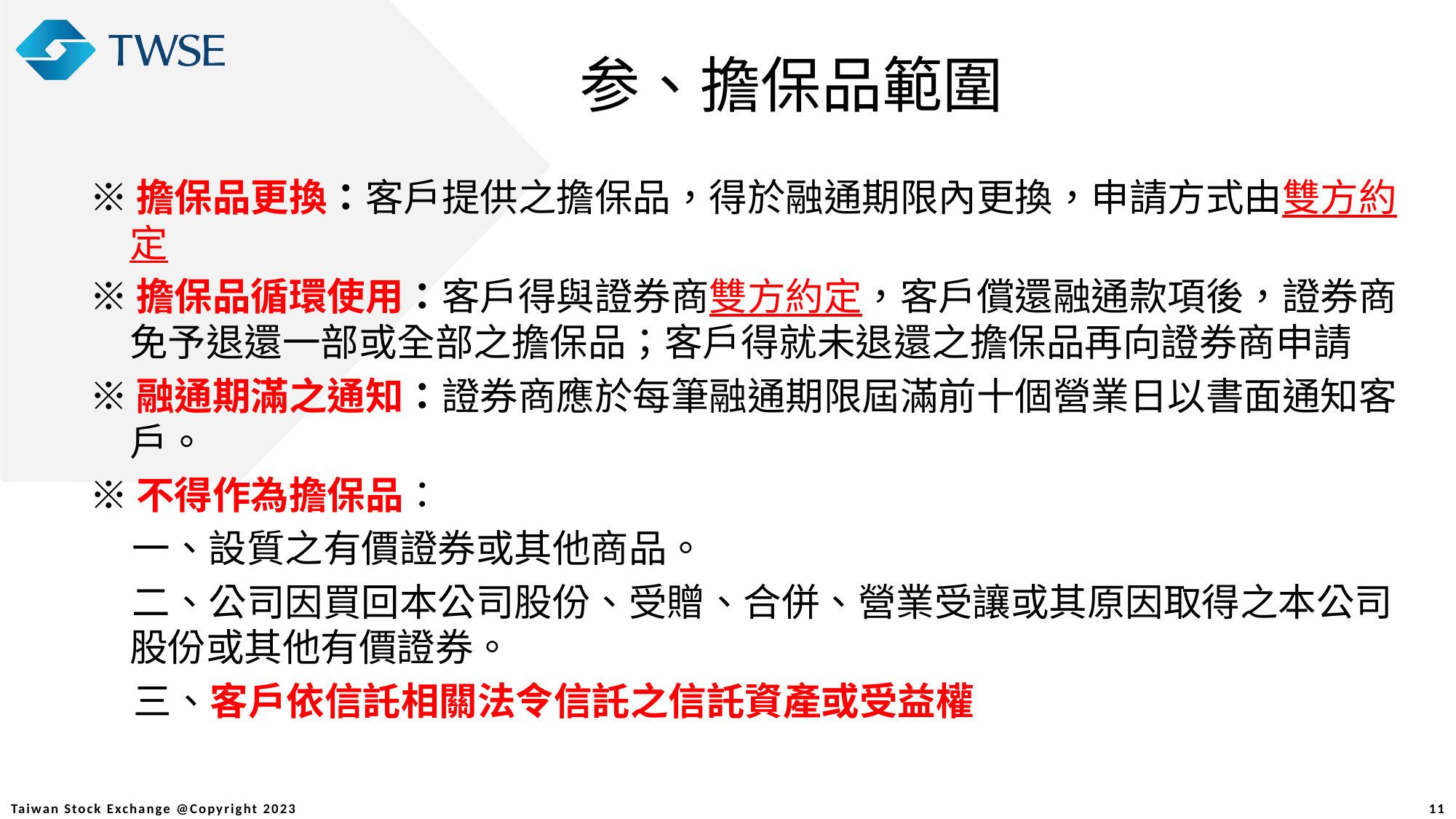

参、擔保品範圍
※擔保品更換：客戶提供之擔保品，得於融通期限內更換，申請方式由雙方約定
※擔保品循環使用：客戶得與證券商雙方約定，客戶償還融通款項後，證券商免予退還一部或全部之擔保品；客戶得就未退還之擔保品再向證券商申請
※融通期滿之通知：證券商應於每筆融通期限屆滿前十個營業日以書面通知客戶。
※不得作為擔保品：
    一、設質之有價證券或其他商品。
    二、公司因買回本公司股份、受贈、合併、營業受讓或其原因取得之本公司股份或其他有價證券。
三、客戶依信託相關法令信託之信託資產或受益權

11